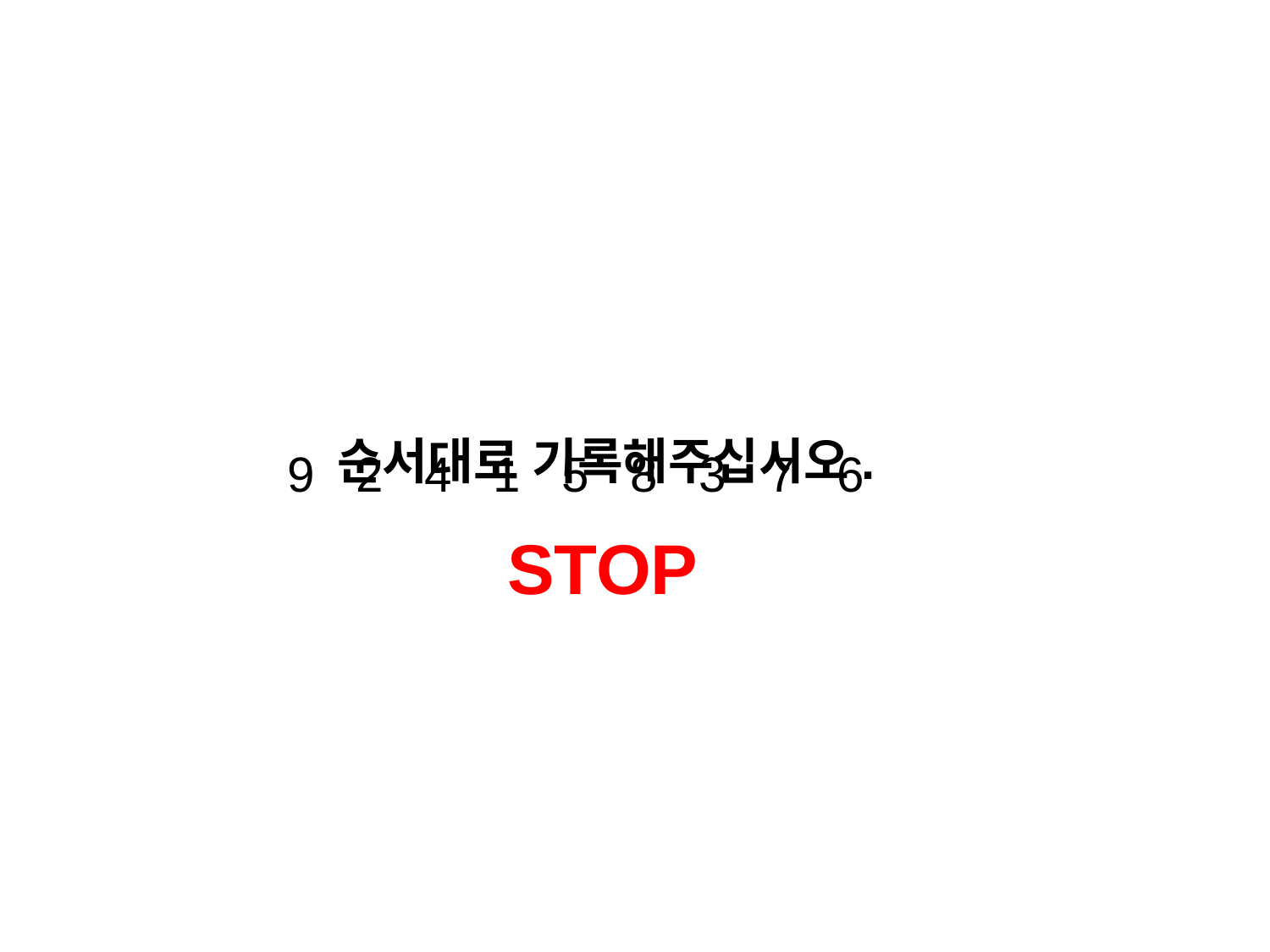

순서대로 기록해주십시오.
9   2   4   1   5   8   3   7   6
STOP